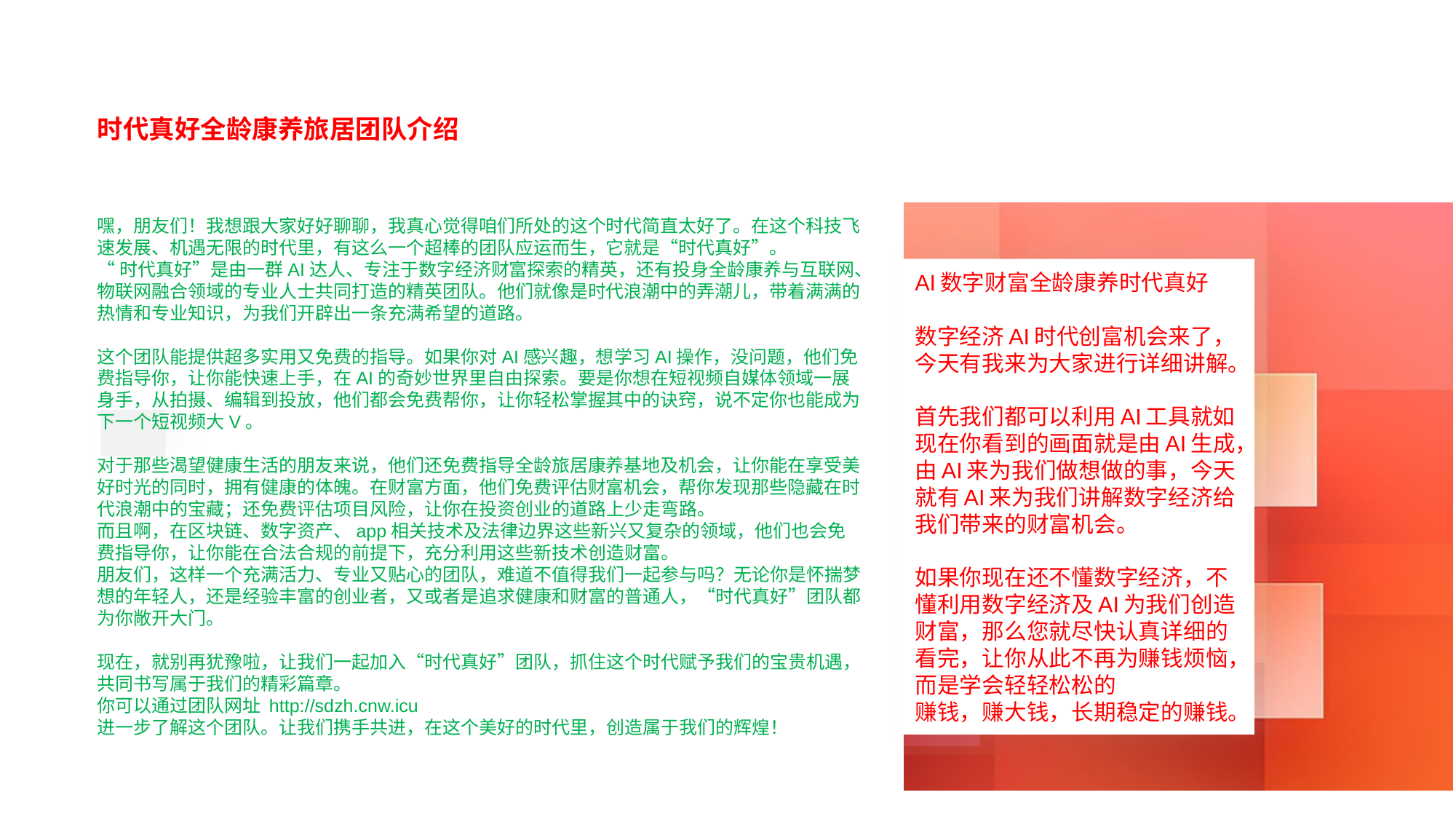

时代真好全龄康养旅居团队介绍

嘿，朋友们！我想跟大家好好聊聊，我真心觉得咱们所处的这个时代简直太好了。在这个科技飞速发展、机遇无限的时代里，有这么一个超棒的团队应运而生，它就是“时代真好”。
“时代真好”是由一群AI达人、专注于数字经济财富探索的精英，还有投身全龄康养与互联网、物联网融合领域的专业人士共同打造的精英团队。他们就像是时代浪潮中的弄潮儿，带着满满的热情和专业知识，为我们开辟出一条充满希望的道路。

这个团队能提供超多实用又免费的指导。如果你对AI感兴趣，想学习AI操作，没问题，他们免费指导你，让你能快速上手，在AI的奇妙世界里自由探索。要是你想在短视频自媒体领域一展身手，从拍摄、编辑到投放，他们都会免费帮你，让你轻松掌握其中的诀窍，说不定你也能成为下一个短视频大V。

对于那些渴望健康生活的朋友来说，他们还免费指导全龄旅居康养基地及机会，让你能在享受美好时光的同时，拥有健康的体魄。在财富方面，他们免费评估财富机会，帮你发现那些隐藏在时代浪潮中的宝藏；还免费评估项目风险，让你在投资创业的道路上少走弯路。
而且啊，在区块链、数字资产、app相关技术及法律边界这些新兴又复杂的领域，他们也会免费指导你，让你能在合法合规的前提下，充分利用这些新技术创造财富。
朋友们，这样一个充满活力、专业又贴心的团队，难道不值得我们一起参与吗？无论你是怀揣梦想的年轻人，还是经验丰富的创业者，又或者是追求健康和财富的普通人，“时代真好”团队都为你敞开大门。

现在，就别再犹豫啦，让我们一起加入“时代真好”团队，抓住这个时代赋予我们的宝贵机遇，共同书写属于我们的精彩篇章。
你可以通过团队网址 http://sdzh.cnw.icu
进一步了解这个团队。让我们携手共进，在这个美好的时代里，创造属于我们的辉煌！

AI数字财富全龄康养时代真好

数字经济AI时代创富机会来了，今天有我来为大家进行详细讲解。

首先我们都可以利用AI工具就如现在你看到的画面就是由AI生成，由AI来为我们做想做的事，今天就有AI来为我们讲解数字经济给我们带来的财富机会。

如果你现在还不懂数字经济，不懂利用数字经济及AI为我们创造财富，那么您就尽快认真详细的看完，让你从此不再为赚钱烦恼，而是学会轻轻松松的
赚钱，赚大钱，长期稳定的赚钱。